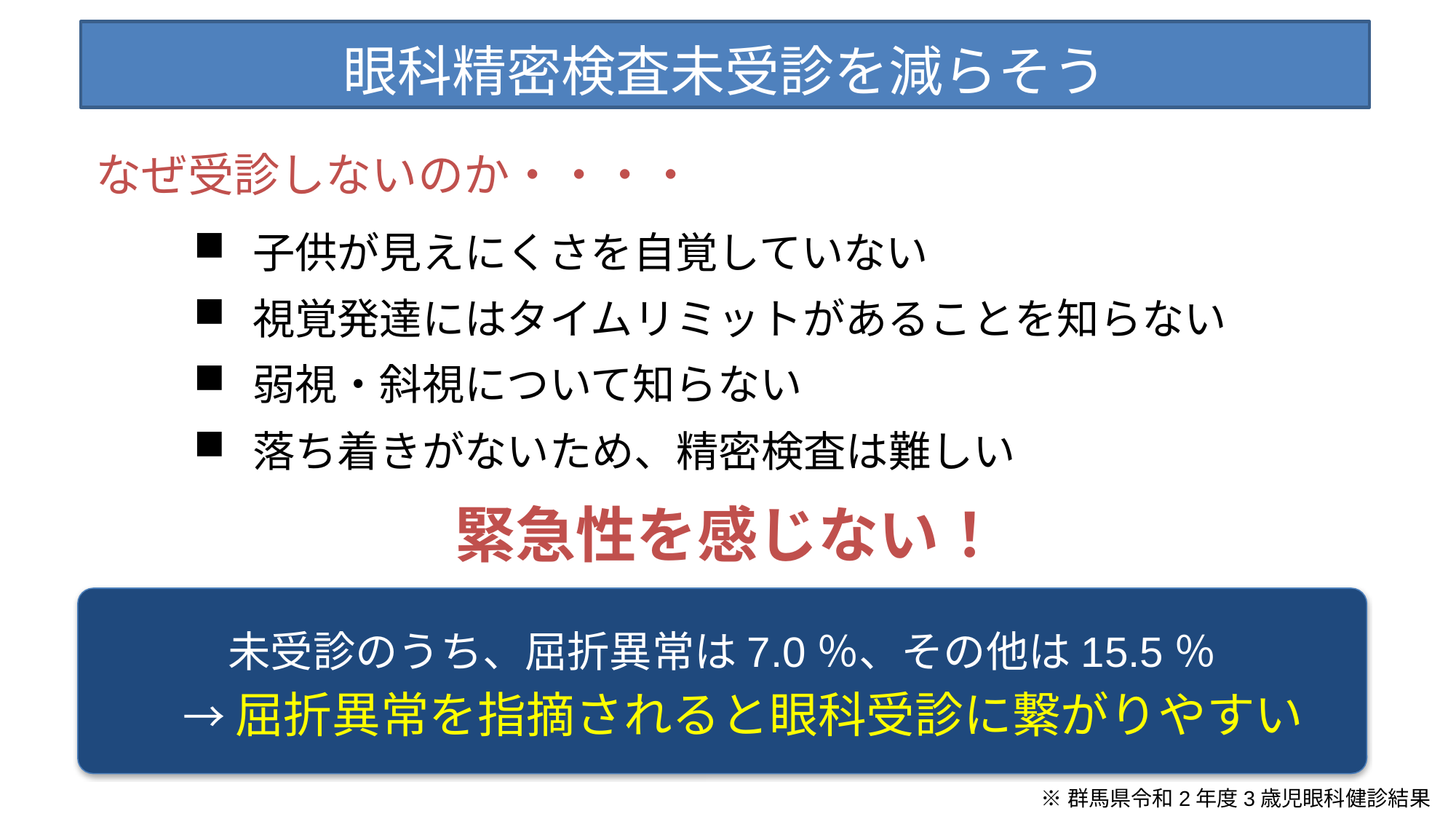

眼科精密検査未受診を減らそう
なぜ受診しないのか・・・・
子供が見えにくさを自覚していない
視覚発達にはタイムリミットがあることを知らない
弱視・斜視について知らない
落ち着きがないため、精密検査は難しい
緊急性を感じない！
未受診のうち、屈折異常は7.0％、その他は15.5％
　→ 屈折異常を指摘されると眼科受診に繋がりやすい
※群馬県令和2年度3歳児眼科健診結果